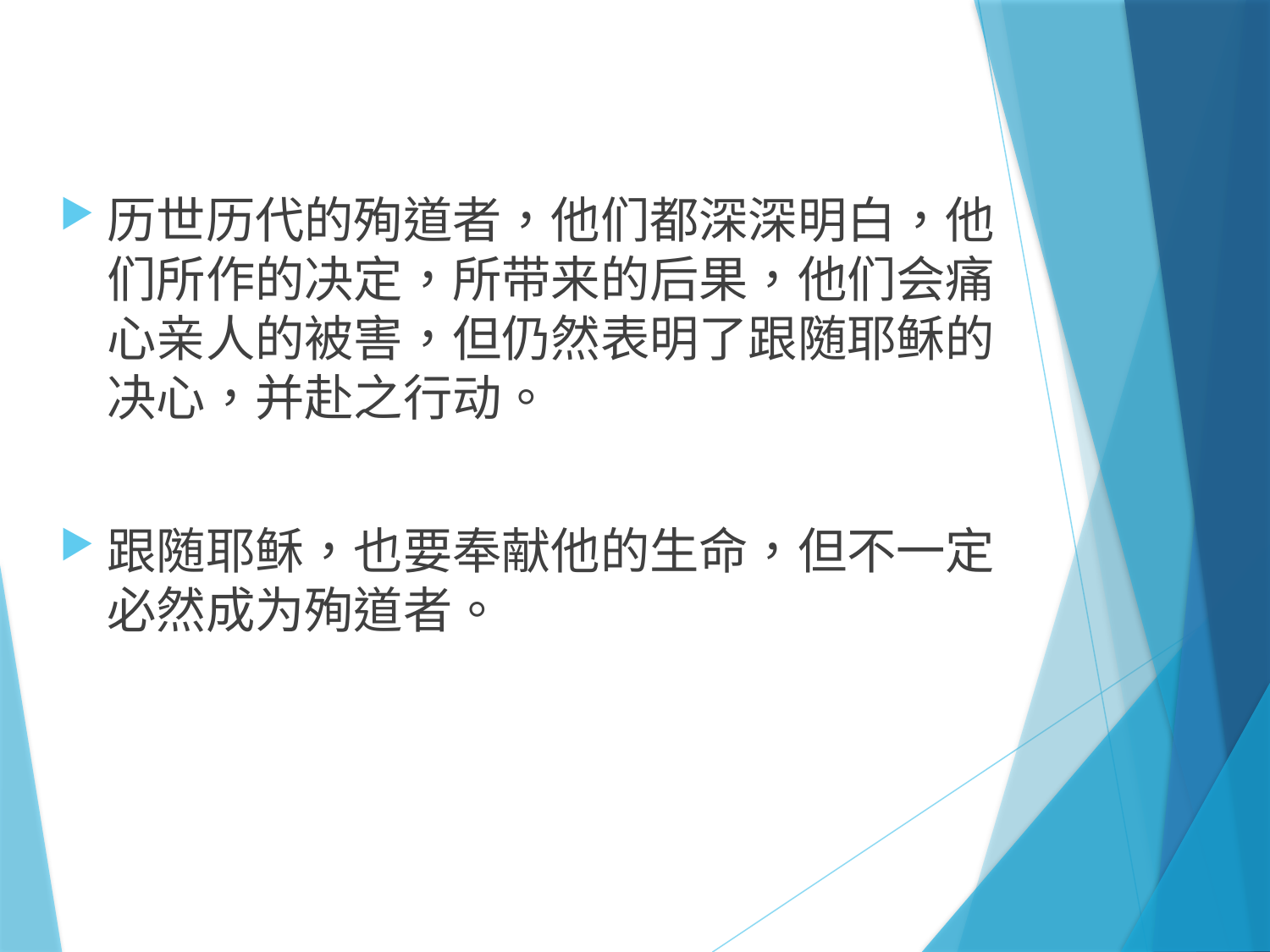

#
历世历代的殉道者，他们都深深明白，他们所作的决定，所带来的后果，他们会痛心亲人的被害，但仍然表明了跟随耶稣的决心，并赴之行动。

跟随耶稣，也要奉献他的生命，但不一定必然成为殉道者。